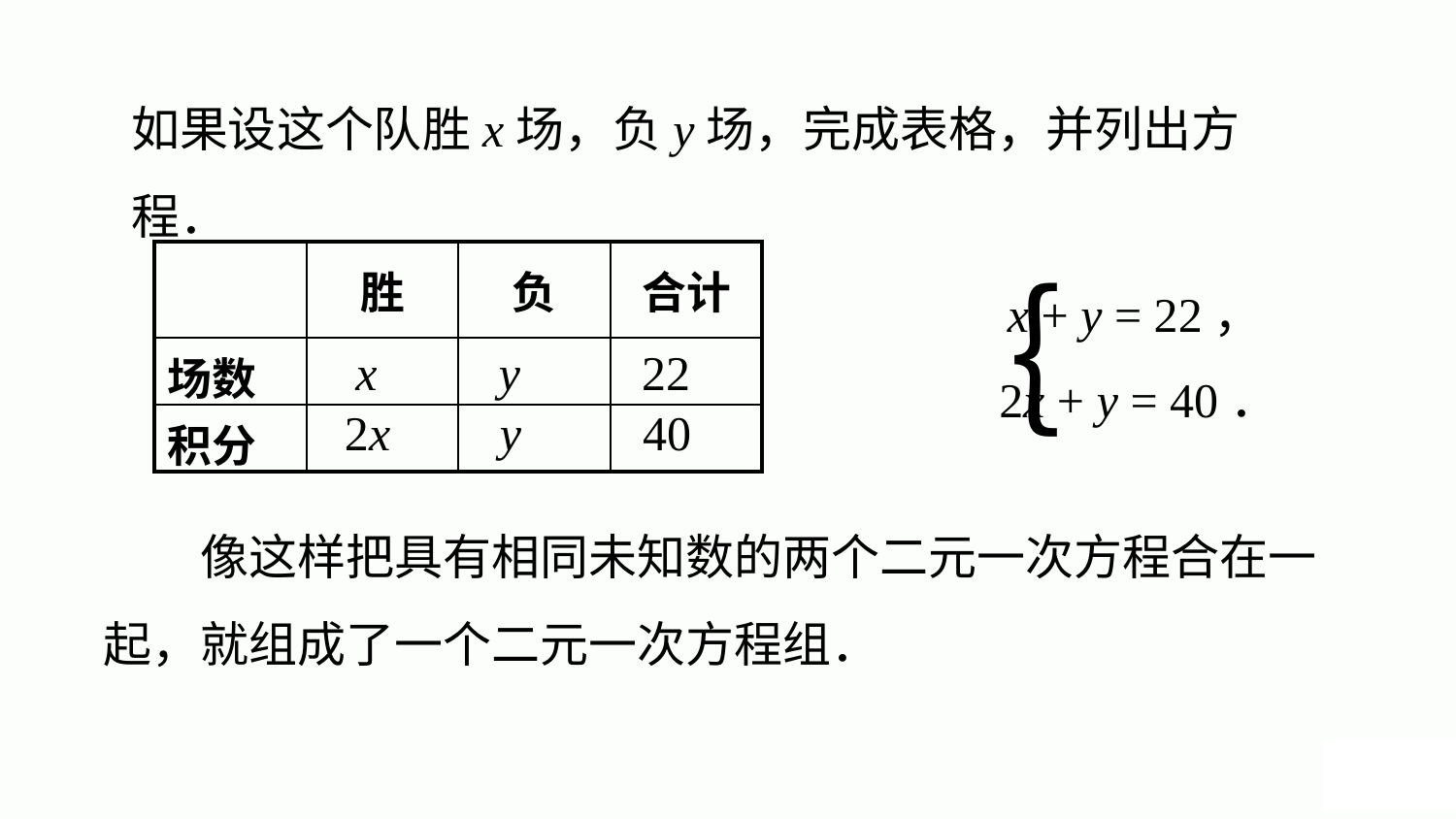

如果设这个队胜x场，负y场，完成表格，并列出方程．
|  | 胜 | 负 | 合计 |
| --- | --- | --- | --- |
| 场数 |  |  |  |
| 积分 |  |  |  |
｛
x + y = 22，
x          y          22
 2x + y = 40．
2x         y          40
　　像这样把具有相同未知数的两个二元一次方程合在一起，就组成了一个二元一次方程组．